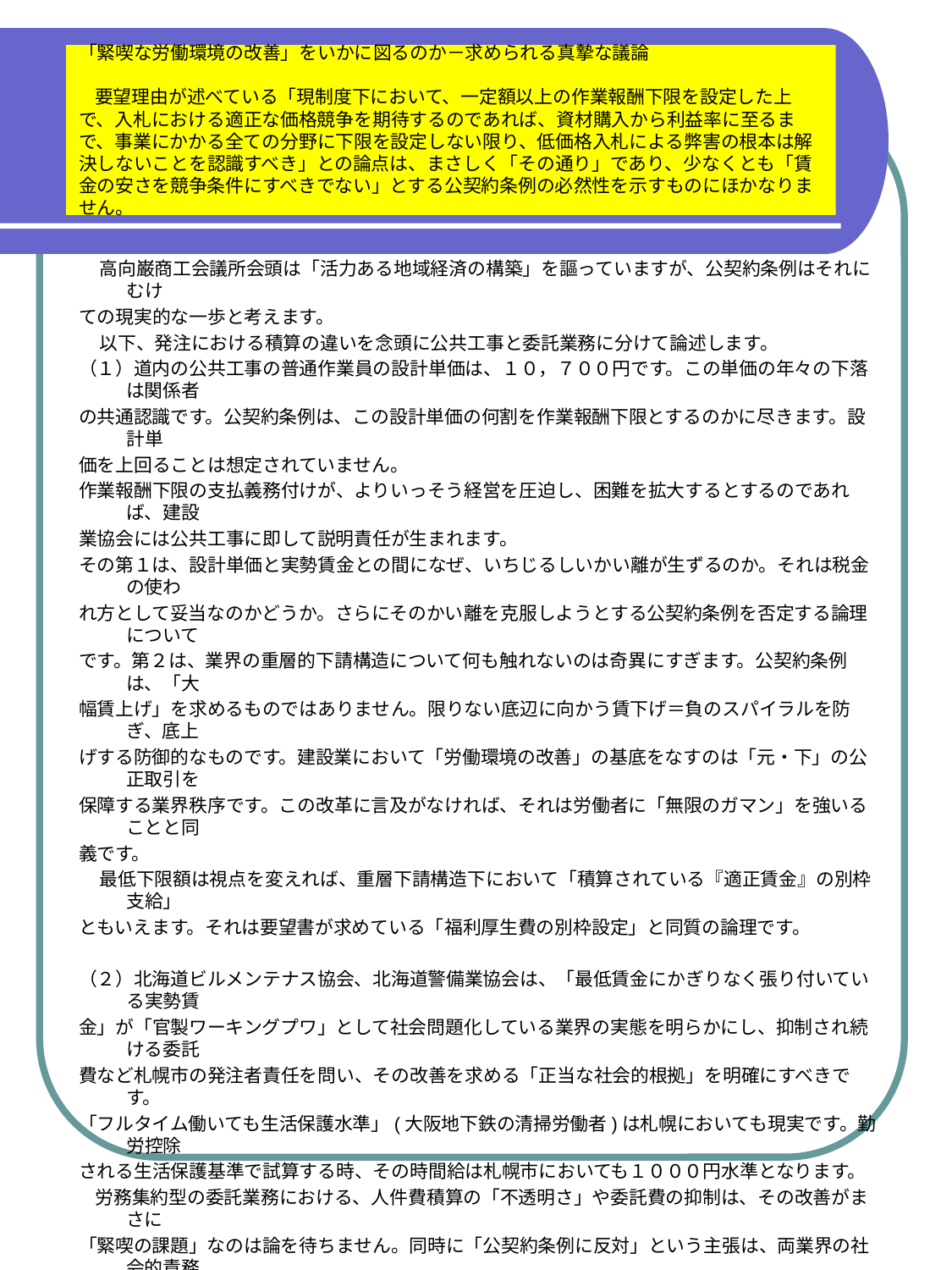

# 「緊喫な労働環境の改善」をいかに図るのか－求められる真摯な議論 要望理由が述べている「現制度下において、一定額以上の作業報酬下限を設定した上で、入札における適正な価格競争を期待するのであれば、資材購入から利益率に至るまで、事業にかかる全ての分野に下限を設定しない限り、低価格入札による弊害の根本は解決しないことを認識すべき」との論点は、まさしく「その通り」であり、少なくとも「賃金の安さを競争条件にすべきでない」とする公契約条例の必然性を示すものにほかなりません。

    高向巌商工会議所会頭は「活力ある地域経済の構築」を謳っていますが、公契約条例はそれにむけ
ての現実的な一歩と考えます。
    以下、発注における積算の違いを念頭に公共工事と委託業務に分けて論述します。
（１）道内の公共工事の普通作業員の設計単価は、１０，７００円です。この単価の年々の下落は関係者
の共通認識です。公契約条例は、この設計単価の何割を作業報酬下限とするのかに尽きます。設計単
価を上回ることは想定されていません。
作業報酬下限の支払義務付けが、よりいっそう経営を圧迫し、困難を拡大するとするのであれば、建設
業協会には公共工事に即して説明責任が生まれます。
その第１は、設計単価と実勢賃金との間になぜ、いちじるしいかい離が生ずるのか。それは税金の使わ
れ方として妥当なのかどうか。さらにそのかい離を克服しようとする公契約条例を否定する論理について
です。第２は、業界の重層的下請構造について何も触れないのは奇異にすぎます。公契約条例は、「大
幅賃上げ」を求めるものではありません。限りない底辺に向かう賃下げ＝負のスパイラルを防ぎ、底上
げする防御的なものです。建設業において「労働環境の改善」の基底をなすのは「元・下」の公正取引を
保障する業界秩序です。この改革に言及がなければ、それは労働者に「無限のガマン」を強いることと同
義です。
    最低下限額は視点を変えれば、重層下請構造下において「積算されている『適正賃金』の別枠支給」
ともいえます。それは要望書が求めている「福利厚生費の別枠設定」と同質の論理です。

（２）北海道ビルメンテナス協会、北海道警備業協会は、「最低賃金にかぎりなく張り付いている実勢賃
金」が「官製ワーキングプワ」として社会問題化している業界の実態を明らかにし、抑制され続ける委託
費など札幌市の発注者責任を問い、その改善を求める「正当な社会的根拠」を明確にすべきです。
「フルタイム働いても生活保護水準」(大阪地下鉄の清掃労働者)は札幌においても現実です。勤労控除
される生活保護基準で試算する時、その時間給は札幌市においても１０００円水準となります。
   労務集約型の委託業務における、人件費積算の「不透明さ」や委託費の抑制は、その改善がまさに
「緊喫の課題」なのは論を待ちません。同時に「公契約条例に反対」という主張は、両業界の社会的責務
を放棄し、その「犠牲」のいっさいを労働者に強いるものとの批判を免れません。

（３）企業経営においてその基盤強化のために、「賃金の安さを競争条件にする」ことはディーセントワー
クを求める世界の流れに逆行します。公契約条例は関係業界の近代化のために機能し、その契機とな
るとの期待が、先行他都市においては条例制定の市民的合意となり、各議会においても政治的一致の
実現につながりました。札幌商工会議所は、関係業界の正当な要望の実現と労働者の切実な願いを、
二律背反ととらえるのではなく、全国の「範」としてその社会的役割を果たすことが求められます。
　　　　　　　　　　　　　　　　　　　　　　　　　　　　　　　　　　　　　　　　　　　　　　　　　　　　　　　　　　　以上